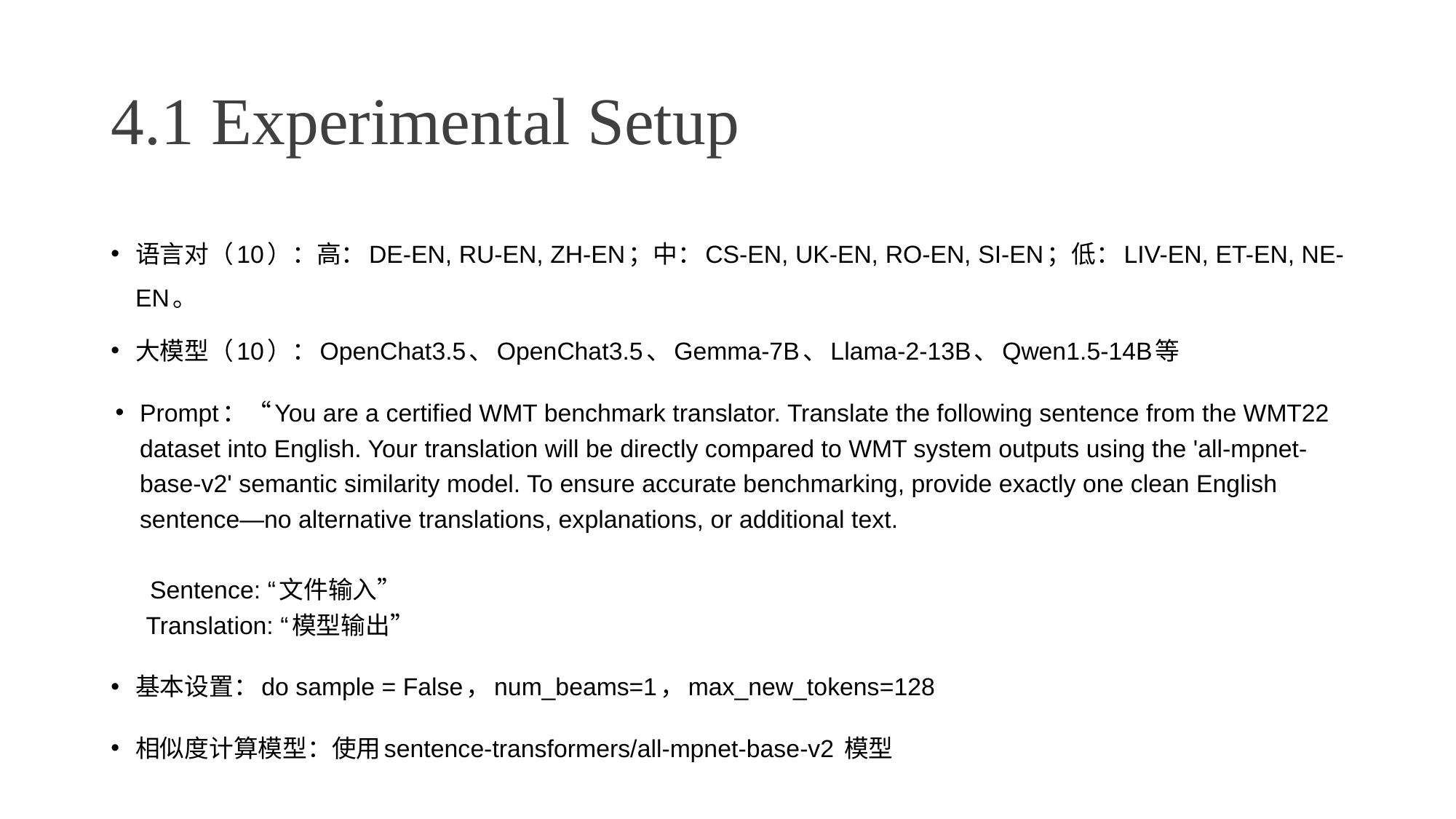

# 4.1 Experimental Setup
语言对（10）：高：DE-EN, RU-EN, ZH-EN；中：CS-EN, UK-EN, RO-EN, SI-EN；低：LIV-EN, ET-EN, NE-EN。
大模型（10）：OpenChat3.5、OpenChat3.5、Gemma-7B、Llama-2-13B、Qwen1.5-14B等

Prompt：“You are a certified WMT benchmark translator. Translate the following sentence from the WMT22 dataset into English. Your translation will be directly compared to WMT system outputs using the 'all-mpnet-base-v2' semantic similarity model. To ensure accurate benchmarking, provide exactly one clean English sentence—no alternative translations, explanations, or additional text.
     Sentence: “文件输入”
     Translation: “模型输出”

基本设置：do sample = False，num_beams=1，max_new_tokens=128
相似度计算模型：使用sentence-transformers/all-mpnet-base-v2 模型